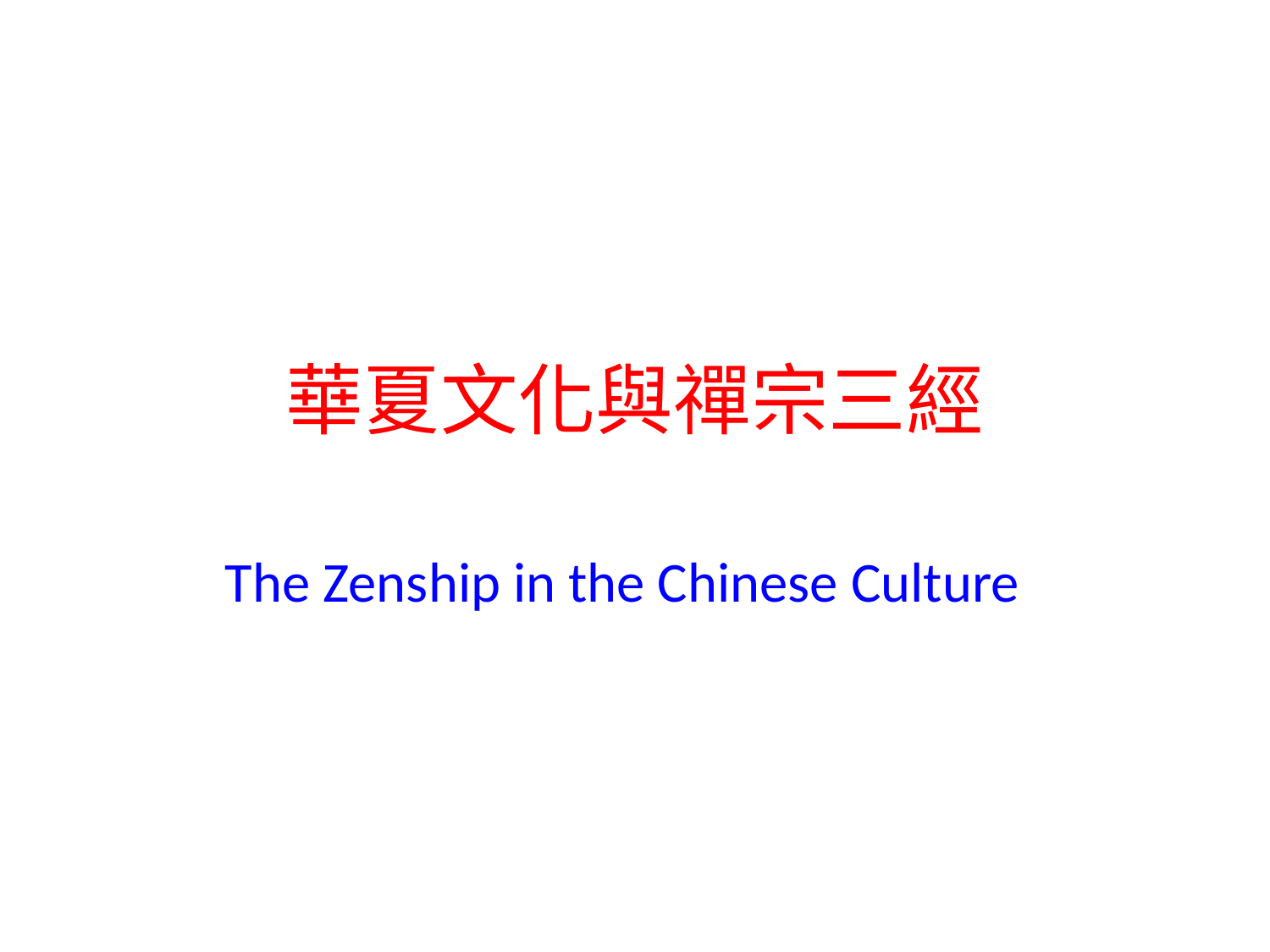

# 華夏文化與禪宗三經
The Zenship in the Chinese Culture